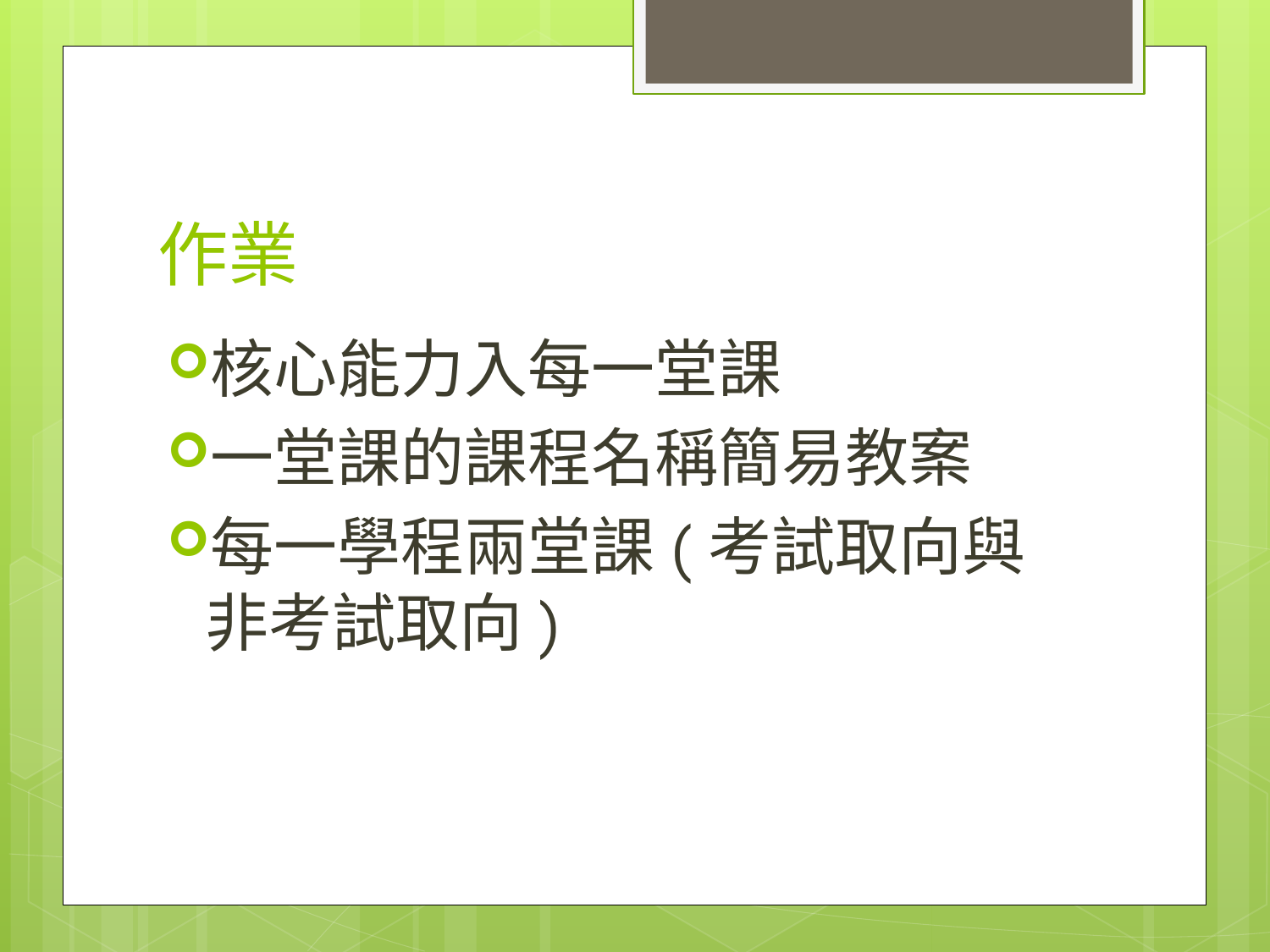

# 作業
核心能力入每一堂課
一堂課的課程名稱簡易教案
每一學程兩堂課(考試取向與非考試取向)